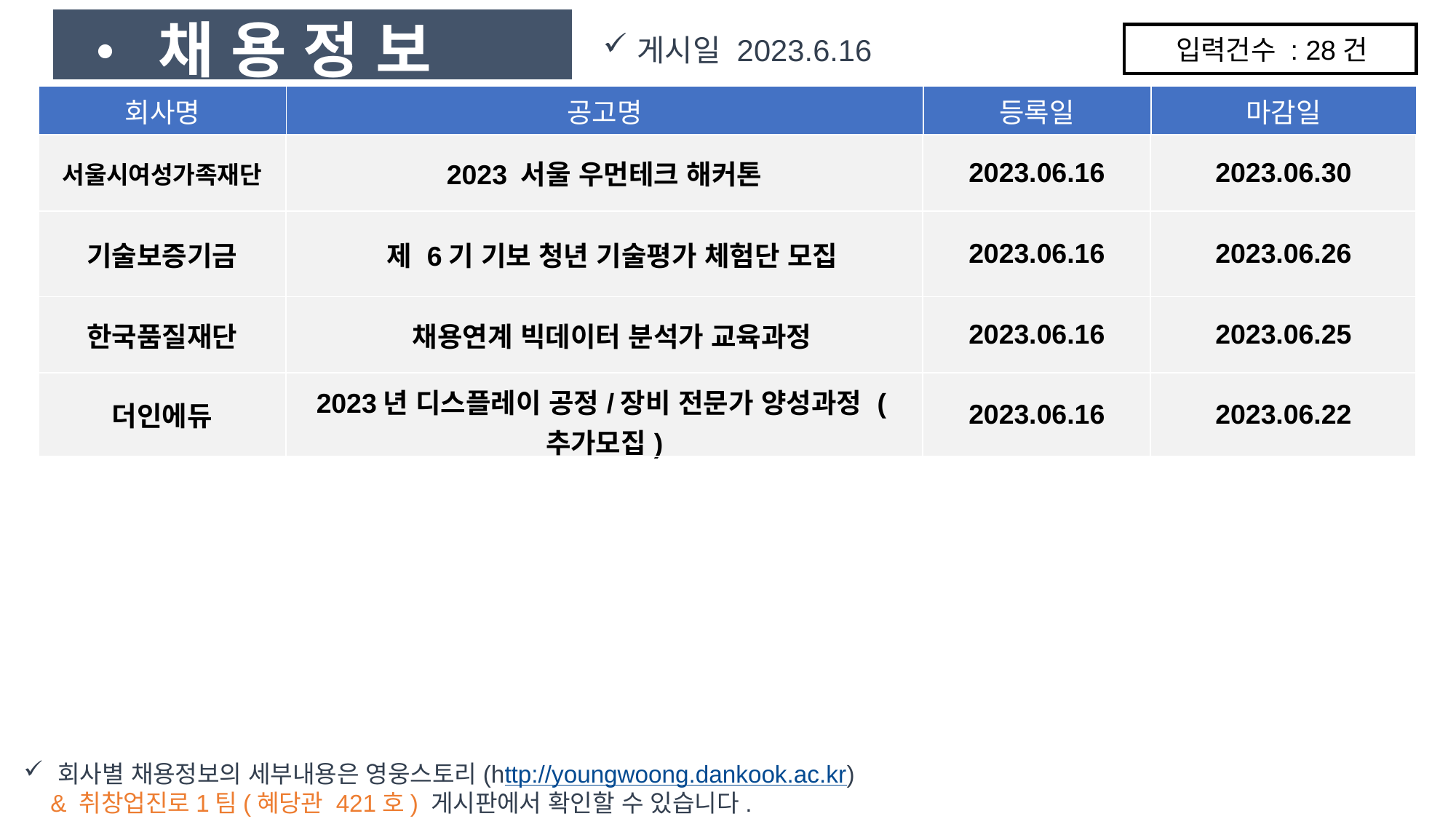

• 채 용 정 보

게시일 2023.6.16
입력건수 : 28건
| 회사명 | 공고명 | 등록일 | 마감일 |
| --- | --- | --- | --- |

| 서울시여성가족재단 | 2023 서울 우먼테크 해커톤 | 2023.06.16 | 2023.06.30 |
| --- | --- | --- | --- |
| 기술보증기금 | 제 6기 기보 청년 기술평가 체험단 모집 | 2023.06.16 | 2023.06.26 |
| 한국품질재단 | 채용연계 빅데이터 분석가 교육과정 | 2023.06.16 | 2023.06.25 |
| 더인에듀 | 2023년 디스플레이 공정/장비 전문가 양성과정 (추가모집) | 2023.06.16 | 2023.06.22 |

회사별 채용정보의 세부내용은 영웅스토리(http://youngwoong.dankook.ac.kr)
    & 취창업진로1팀(혜당관 421호) 게시판에서 확인할 수 있습니다.